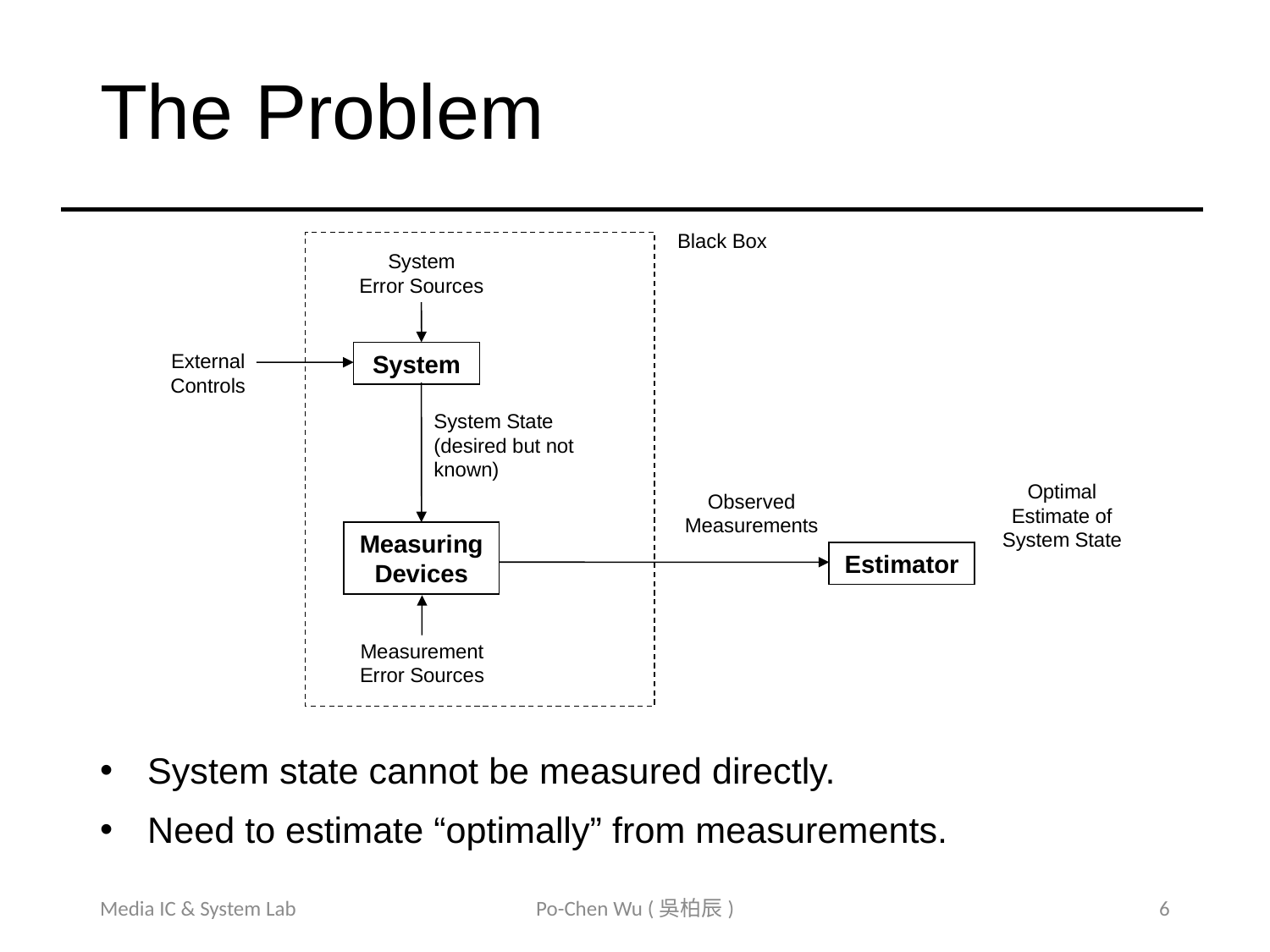

# The Problem
Black Box

System
Error Sources

System state cannot be measured directly.
Need to estimate “optimally” from measurements.

External Controls
System

System State (desired but not known)
Optimal Estimate of System State
Observed Measurements
Measuring Devices
Estimator

Measurement
Error Sources
Media IC & System Lab
Po-Chen Wu (吳柏辰)
6